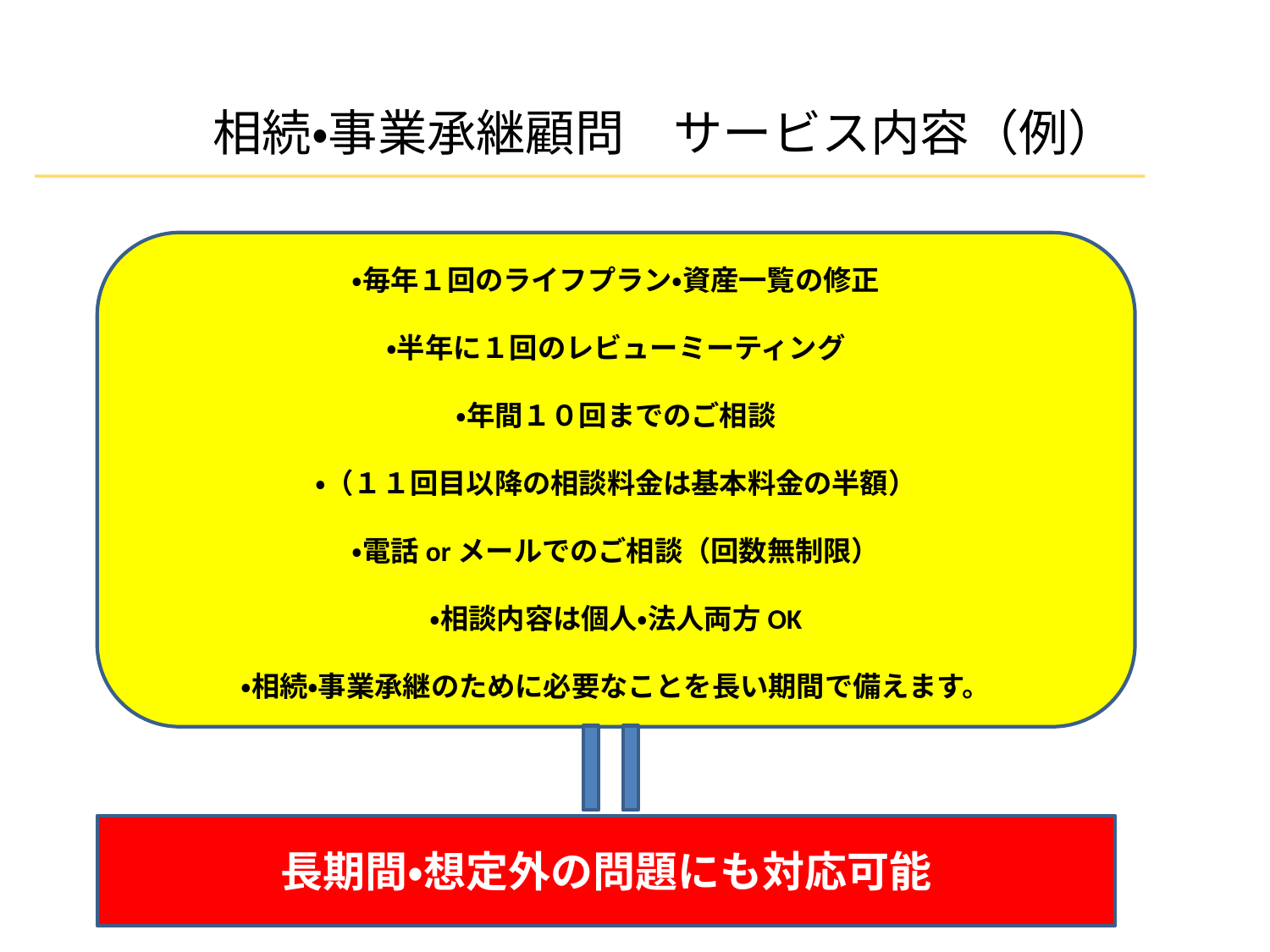

相続・事業承継顧問　サービス内容（例）
・毎年１回のライフプラン・資産一覧の修正

・半年に１回のレビューミーティング

・年間１０回までのご相談

・（１１回目以降の相談料金は基本料金の半額）

・電話orメールでのご相談（回数無制限）

・相談内容は個人・法人両方OK

・相続・事業承継のために必要なことを長い期間で備えます。

長期間・想定外の問題にも対応可能